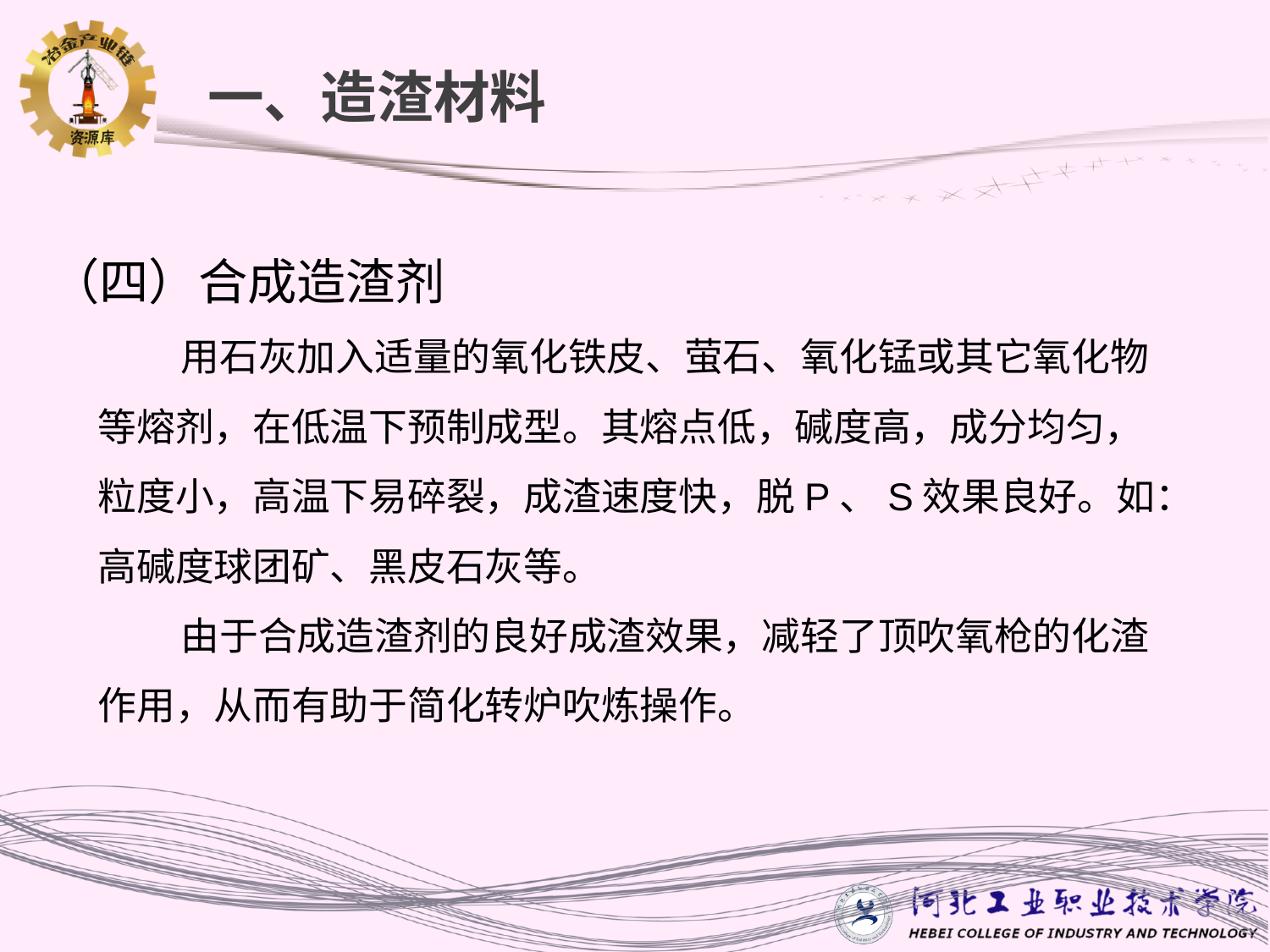

一、造渣材料
（四）合成造渣剂
   用石灰加入适量的氧化铁皮、萤石、氧化锰或其它氧化物等熔剂，在低温下预制成型。其熔点低，碱度高，成分均匀，粒度小，高温下易碎裂，成渣速度快，脱P、S效果良好。如：高碱度球团矿、黑皮石灰等。
   由于合成造渣剂的良好成渣效果，减轻了顶吹氧枪的化渣作用，从而有助于简化转炉吹炼操作。